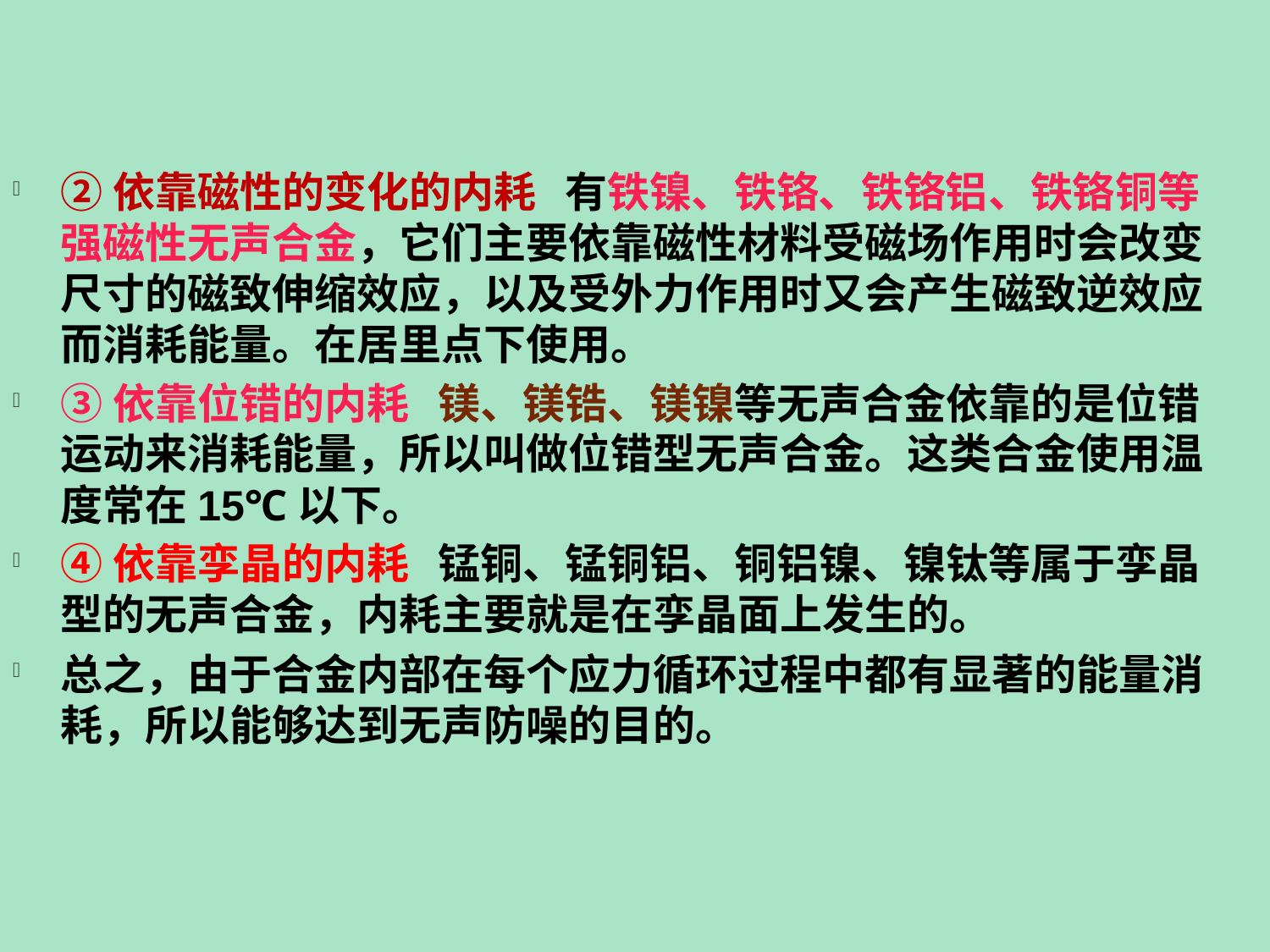

②依靠磁性的变化的内耗   有铁镍、铁铬、铁铬铝、铁铬铜等强磁性无声合金，它们主要依靠磁性材料受磁场作用时会改变尺寸的磁致伸缩效应，以及受外力作用时又会产生磁致逆效应而消耗能量。在居里点下使用。
③依靠位错的内耗   镁、镁锆、镁镍等无声合金依靠的是位错运动来消耗能量，所以叫做位错型无声合金。这类合金使用温度常在15℃以下。
④依靠孪晶的内耗   锰铜、锰铜铝、铜铝镍、镍钛等属于孪晶型的无声合金，内耗主要就是在孪晶面上发生的。
总之，由于合金内部在每个应力循环过程中都有显著的能量消耗，所以能够达到无声防噪的目的。